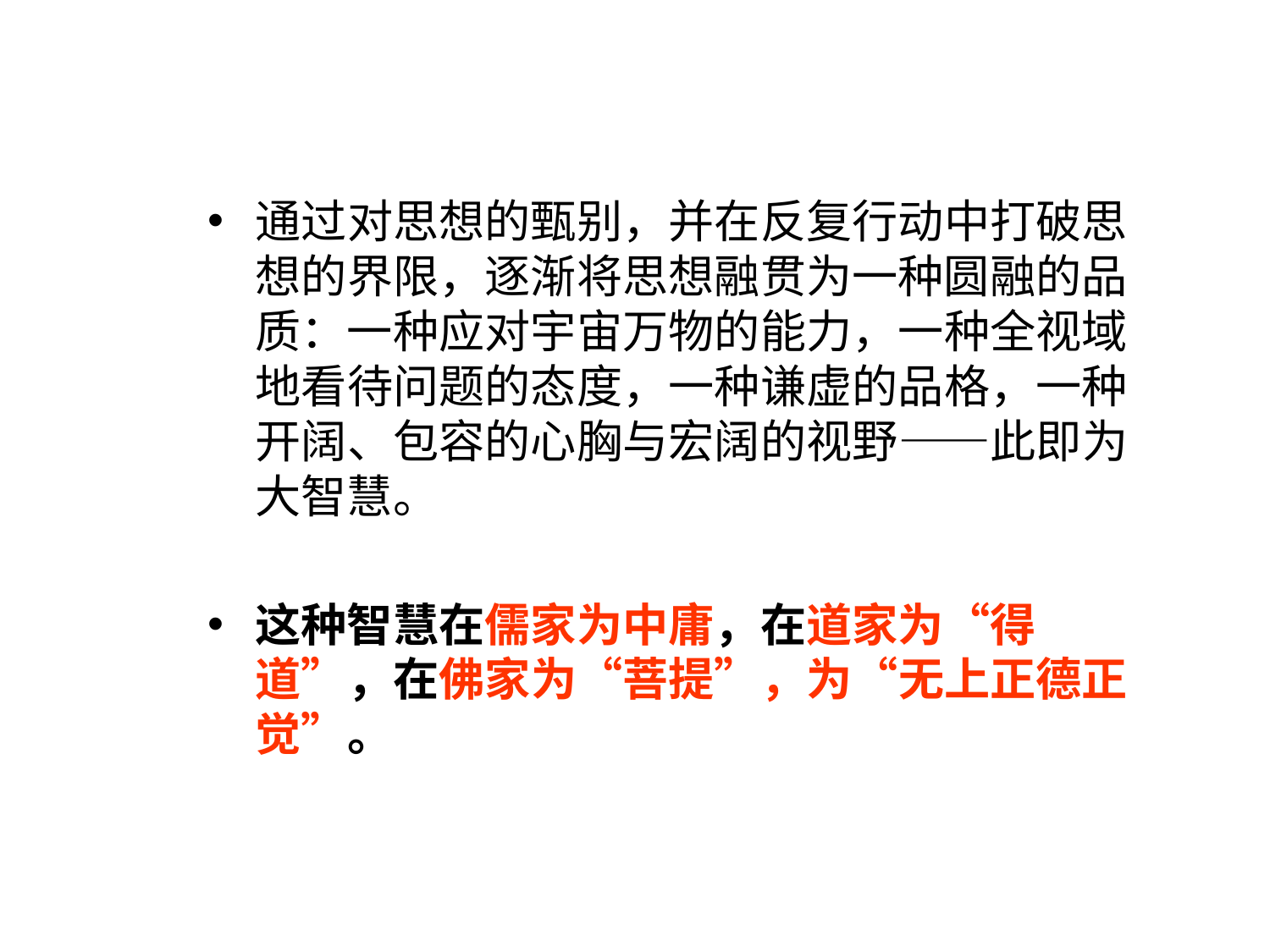

通过对思想的甄别，并在反复行动中打破思想的界限，逐渐将思想融贯为一种圆融的品质：一种应对宇宙万物的能力，一种全视域地看待问题的态度，一种谦虚的品格，一种开阔、包容的心胸与宏阔的视野——此即为大智慧。

这种智慧在儒家为中庸，在道家为“得道”，在佛家为“菩提”，为“无上正德正觉”。